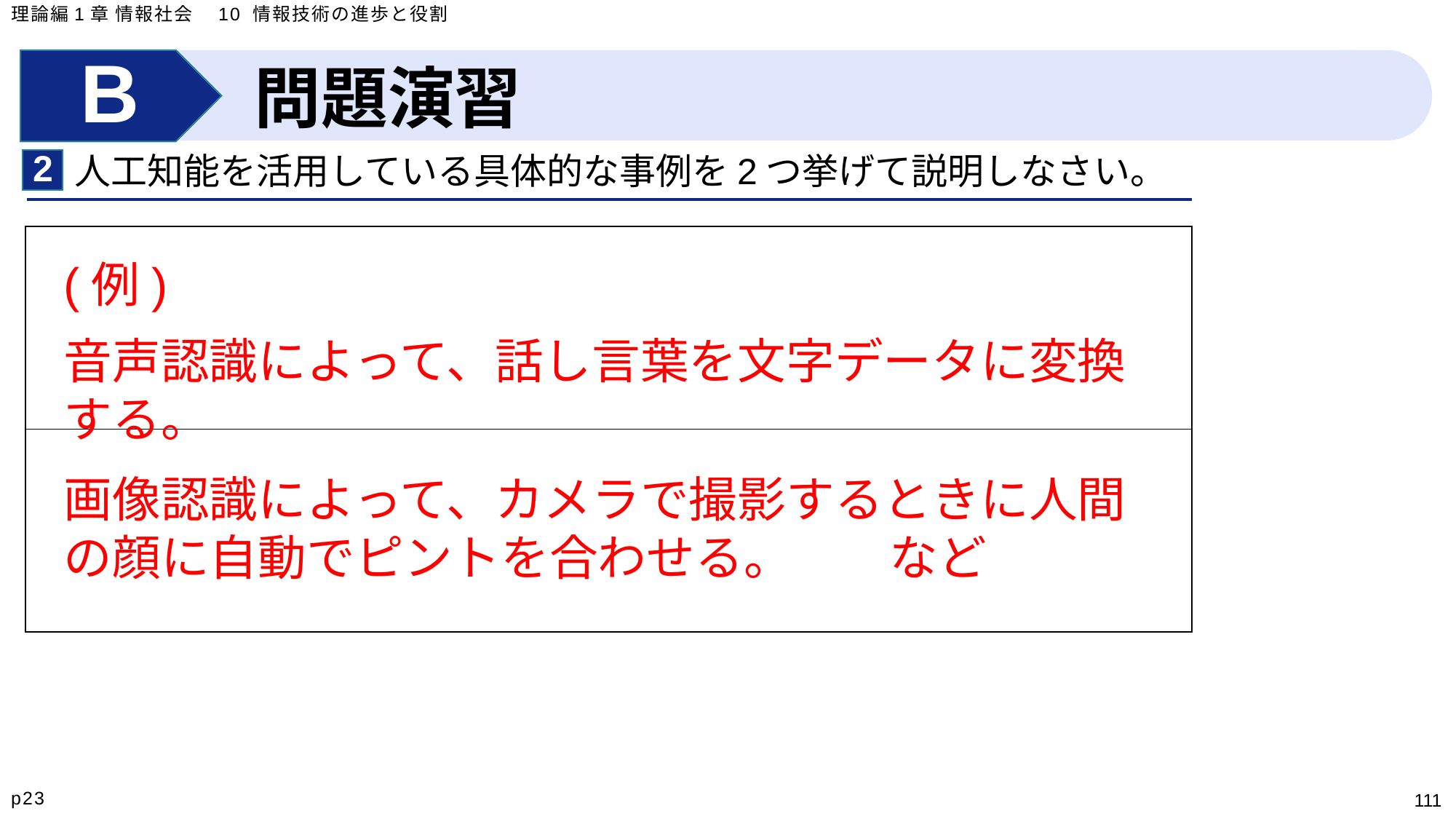

理論編1章 情報社会　10 情報技術の進歩と役割
問題演習
2
人工知能を活用している具体的な事例を2つ挙げて説明しなさい。

|  |
| --- |
|  |
(例)
音声認識によって、話し言葉を文字データに変換する。
画像認識によって、カメラで撮影するときに人間の顔に自動でピントを合わせる。　　など
p23
111